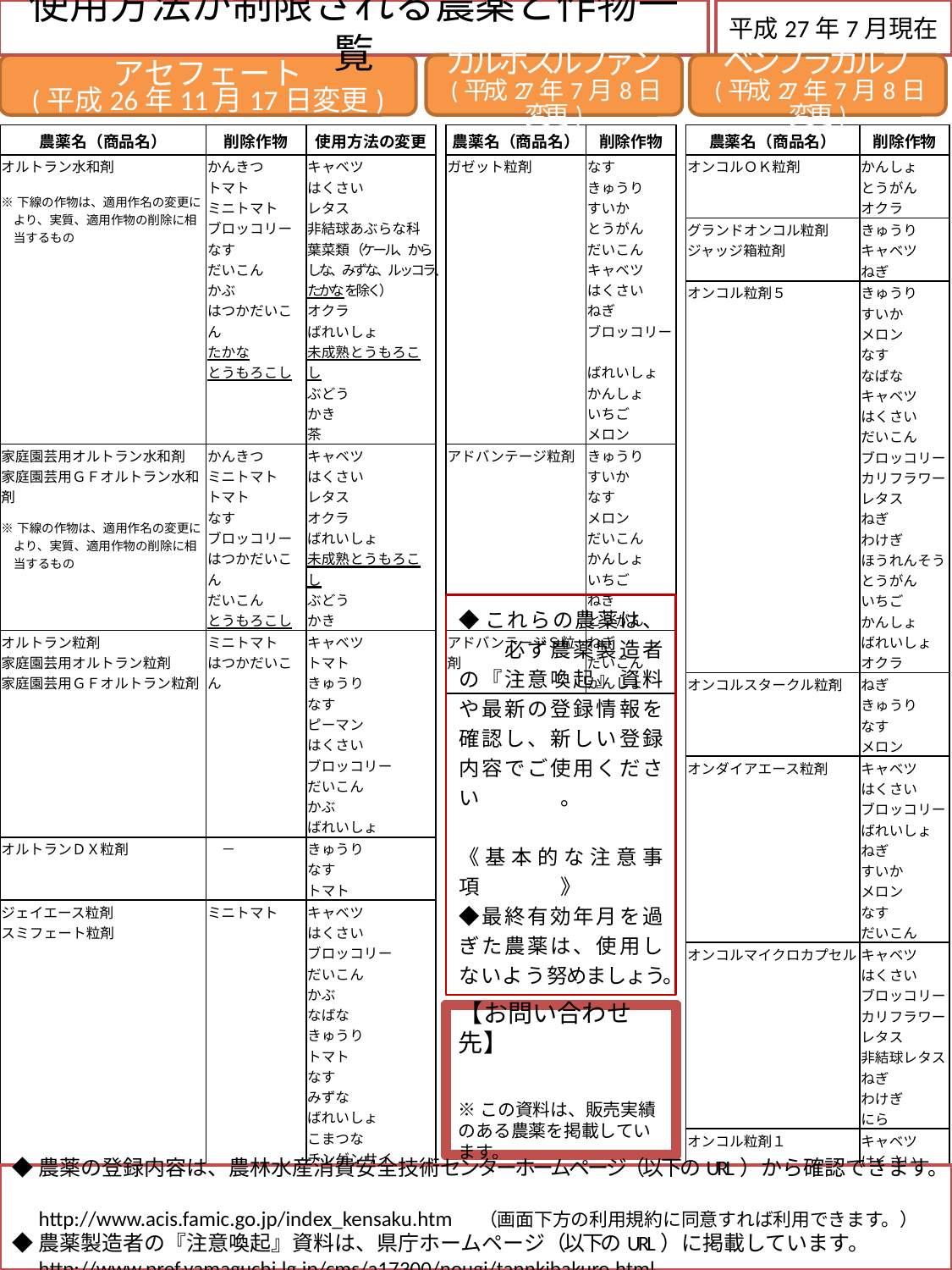

使用方法が制限される農薬と作物一覧
平成27年7月現在
アセフェート
(平成26年11月17日変更)
カルボスルファン
(平成27年7月8日変更)
ベンフラカルブ
(平成27年7月8日変更)
| 農薬名（商品名） | 削除作物 | 使用方法の変更 |
| --- | --- | --- |
| オルトラン水和剤 ※下線の作物は、適用作名の変更により、実質、適用作物の削除に相当するもの | かんきつ トマト ミニトマト ブロッコリー なす だいこん かぶ はつかだいこん たかな とうもろこし | キャベツ はくさい レタス 非結球あぶらな科葉菜類（ケール、からしな、みずな、ルッコラ、たかなを除く） オクラ ばれいしょ 未成熟とうもろこし ぶどう かき 茶 |
| 家庭園芸用オルトラン水和剤 家庭園芸用ＧＦオルトラン水和剤 ※下線の作物は、適用作名の変更により、実質、適用作物の削除に相当するもの | かんきつ ミニトマト トマト なす ブロッコリー はつかだいこん だいこん とうもろこし | キャベツ はくさい レタス オクラ ばれいしょ 未成熟とうもろこし ぶどう かき |
| オルトラン粒剤 家庭園芸用オルトラン粒剤 家庭園芸用ＧＦオルトラン粒剤 | ミニトマト はつかだいこん | キャベツ トマト きゅうり なす ピーマン はくさい ブロッコリー だいこん かぶ ばれいしょ |
| オルトランＤＸ粒剤 | － | きゅうり なす トマト |
| ジェイエース粒剤 スミフェート粒剤 | ミニトマト | キャベツ はくさい ブロッコリー だいこん かぶ なばな きゅうり トマト なす みずな ばれいしょ こまつな チンゲンサイ |
| ジェイエース水溶剤 | かんきつ トマト ミニトマト なす かぶ ブロッコリー だいこん | かき ぶどう キャベツ はくさい レタス チンゲンサイ みずな オクラ ばれいしょ 茶 |
| 農薬名（商品名） | 削除作物 |
| --- | --- |
| ガゼット粒剤 | なす きゅうり すいか とうがん だいこん キャベツ はくさい ねぎ ブロッコリー ばれいしょ かんしょ いちご メロン |
| アドバンテージ粒剤 | きゅうり すいか なす メロン だいこん かんしょ いちご ねぎ とうがん |
| アドバンテージＳ粒剤 | ねぎ だいこん かんしょ |
| 農薬名（商品名） | 削除作物 |
| --- | --- |
| オンコルＯＫ粒剤 | かんしょ とうがん オクラ |
| グランドオンコル粒剤 ジャッジ箱粒剤 | きゅうり キャベツ ねぎ |
| オンコル粒剤５ | きゅうり すいか メロン なす なばな キャベツ はくさい だいこん ブロッコリー カリフラワー レタス ねぎ わけぎ ほうれんそう とうがん いちご かんしょ ばれいしょ オクラ |
| オンコルスタークル粒剤 | ねぎ きゅうり なす メロン |
| オンダイアエース粒剤 | キャベツ はくさい ブロッコリー ばれいしょ ねぎ すいか メロン なす だいこん |
| オンコルマイクロカプセル | キャベツ はくさい ブロッコリー カリフラワー レタス 非結球レタス ねぎ わけぎ にら |
| オンコル粒剤１ | キャベツ はくさい だいこん きゅうり すいか メロン なす ねぎ |
| ステッド粒剤 ※登録失効のため作物削除は行われていませんが、左記作物に使用しないでください。 | だいこん ねぎ |
# ◆これらの農薬は、　　必ず農薬製造者の『注意喚起』資料や最新の登録情報を確認し、新しい登録内容でご使用ください。 《基本的な注意事項》 ◆最終有効年月を過ぎた農薬は、使用しないよう努めましょう。
【お問い合わせ先】

※この資料は、販売実績のある農薬を掲載しています。
◆農薬の登録内容は、農林水産消費安全技術センターホームページ（以下のURL）から確認できます。
　http://www.acis.famic.go.jp/index_kensaku.htm　（画面下方の利用規約に同意すれば利用できます。）
◆農薬製造者の『注意喚起』資料は、県庁ホームページ（以下のURL）に掲載しています。
　http://www.pref.yamaguchi.lg.jp/cms/a17300/nougi/tannkibakuro.html